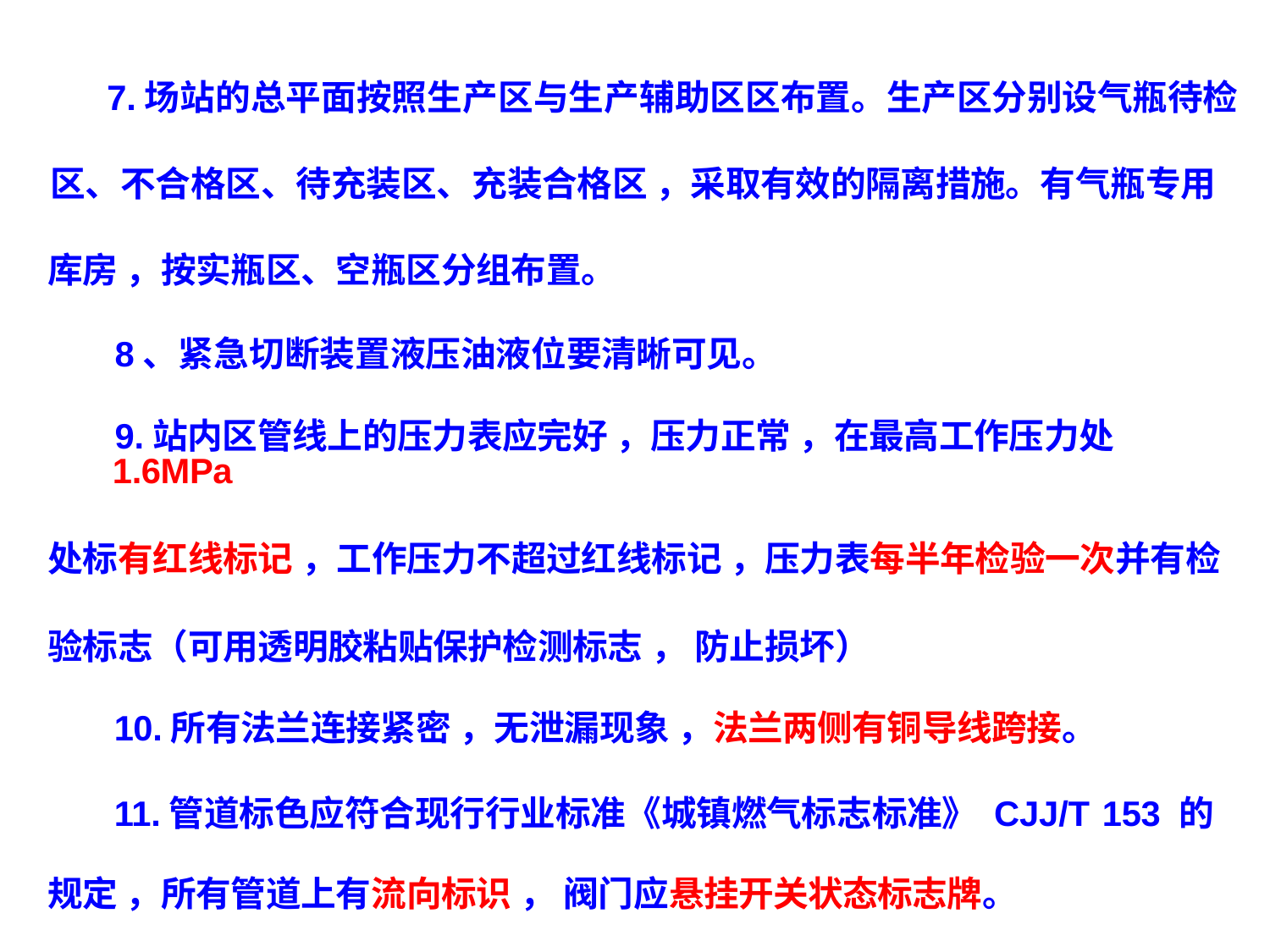

7.场站的总平面按照生产区与生产辅助区区布置。生产区分别设气瓶待检
区、不合格区、待充装区、充装合格区 ，采取有效的隔离措施。有气瓶专用   库房 ，按实瓶区、空瓶区分组布置。

8、紧急切断装置液压油液位要清晰可见。

9.站内区管线上的压力表应完好 ，压力正常 ，在最高工作压力处1.6MPa
处标有红线标记 ，工作压力不超过红线标记 ，压力表每半年检验一次并有检   验标志（可用透明胶粘贴保护检测标志 ， 防止损坏）

10.所有法兰连接紧密 ，无泄漏现象 ，法兰两侧有铜导线跨接。

11.管道标色应符合现行行业标准《城镇燃气标志标准》 CJJ/T 153 的
规定 ，所有管道上有流向标识 ， 阀门应悬挂开关状态标志牌。